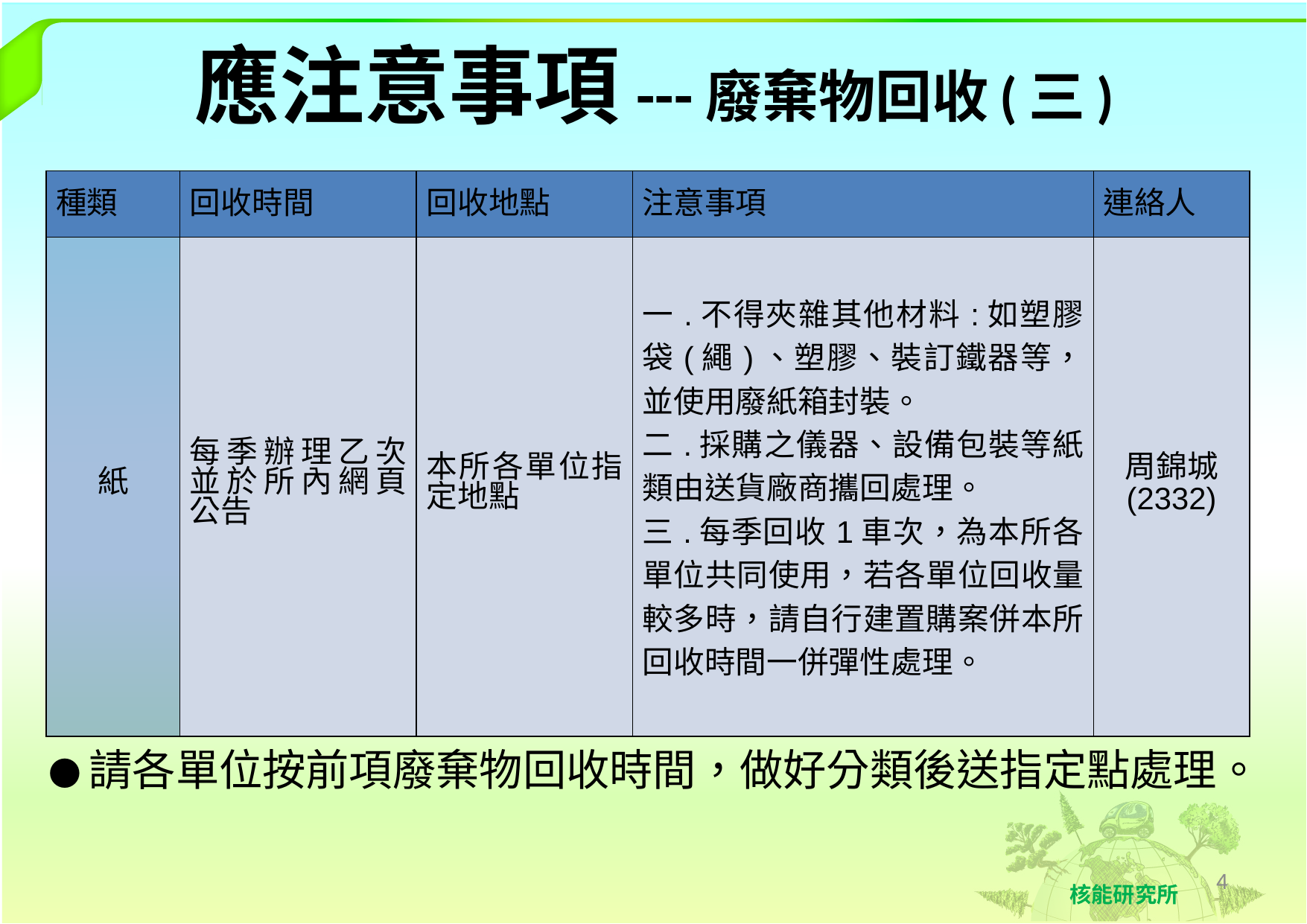

# 應注意事項---廢棄物回收(三)

| 種類 | 回收時間 | 回收地點 | 注意事項 | 連絡人 |
| --- | --- | --- | --- | --- |
| 紙 | 每季辦理乙次並於所內網頁公告 | 本所各單位指定地點 | 一.不得夾雜其他材料:如塑膠袋(繩)、塑膠、裝訂鐵器等，並使用廢紙箱封裝。 二.採購之儀器、設備包裝等紙類由送貨廠商攜回處理。 三.每季回收1車次，為本所各單位共同使用，若各單位回收量較多時，請自行建置購案併本所回收時間一併彈性處理。 | 周錦城 (2332) |

●請各單位按前項廢棄物回收時間，做好分類後送指定點處理。
4